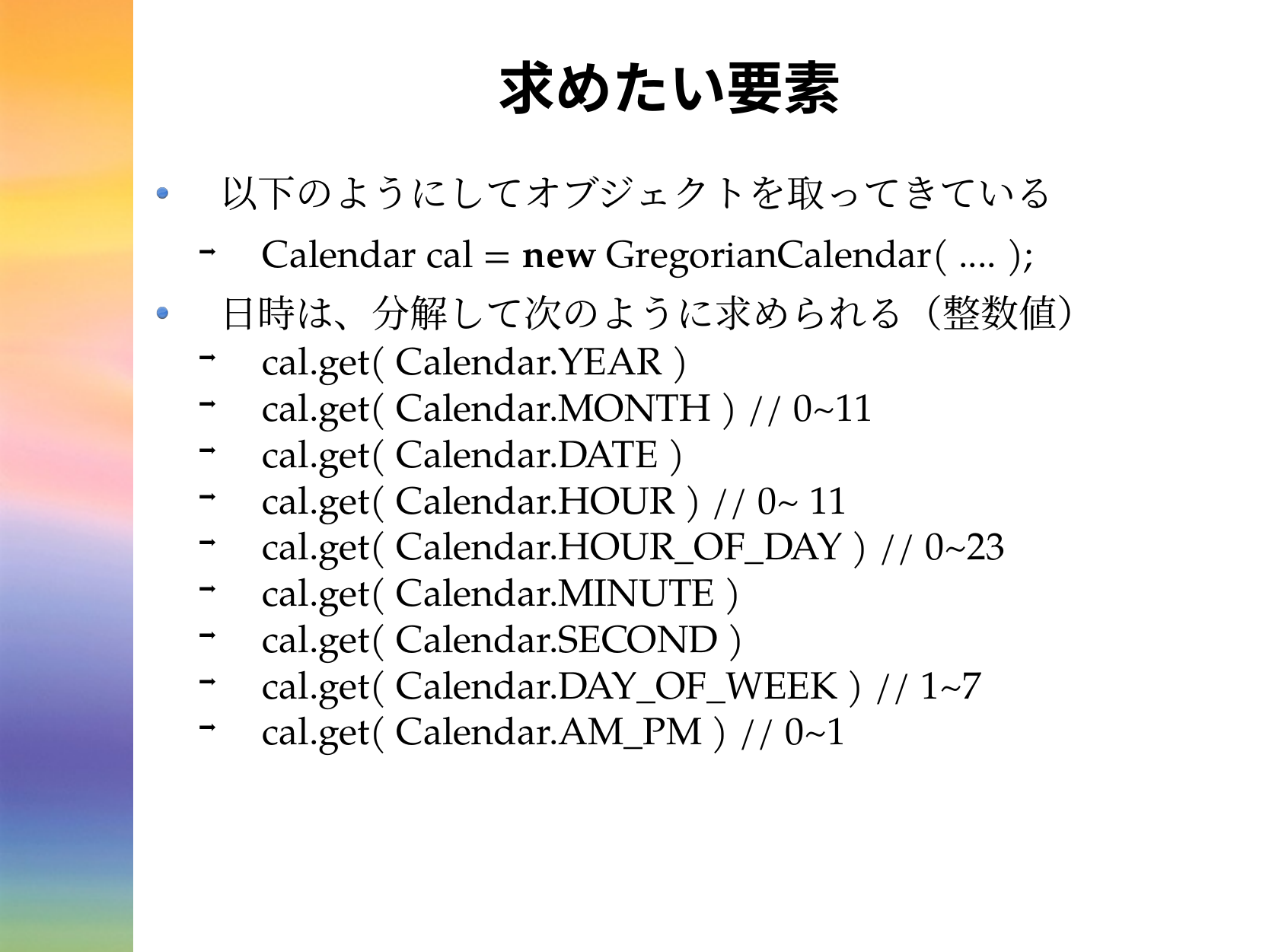

# 求めたい要素
以下のようにしてオブジェクトを取ってきている
Calendar cal = new GregorianCalendar( .... );
日時は、分解して次のように求められる（整数値）
cal.get( Calendar.YEAR )
cal.get( Calendar.MONTH ) // 0~11
cal.get( Calendar.DATE )
cal.get( Calendar.HOUR ) // 0~ 11
cal.get( Calendar.HOUR_OF_DAY ) // 0~23
cal.get( Calendar.MINUTE )
cal.get( Calendar.SECOND )
cal.get( Calendar.DAY_OF_WEEK ) // 1~7
cal.get( Calendar.AM_PM ) // 0~1